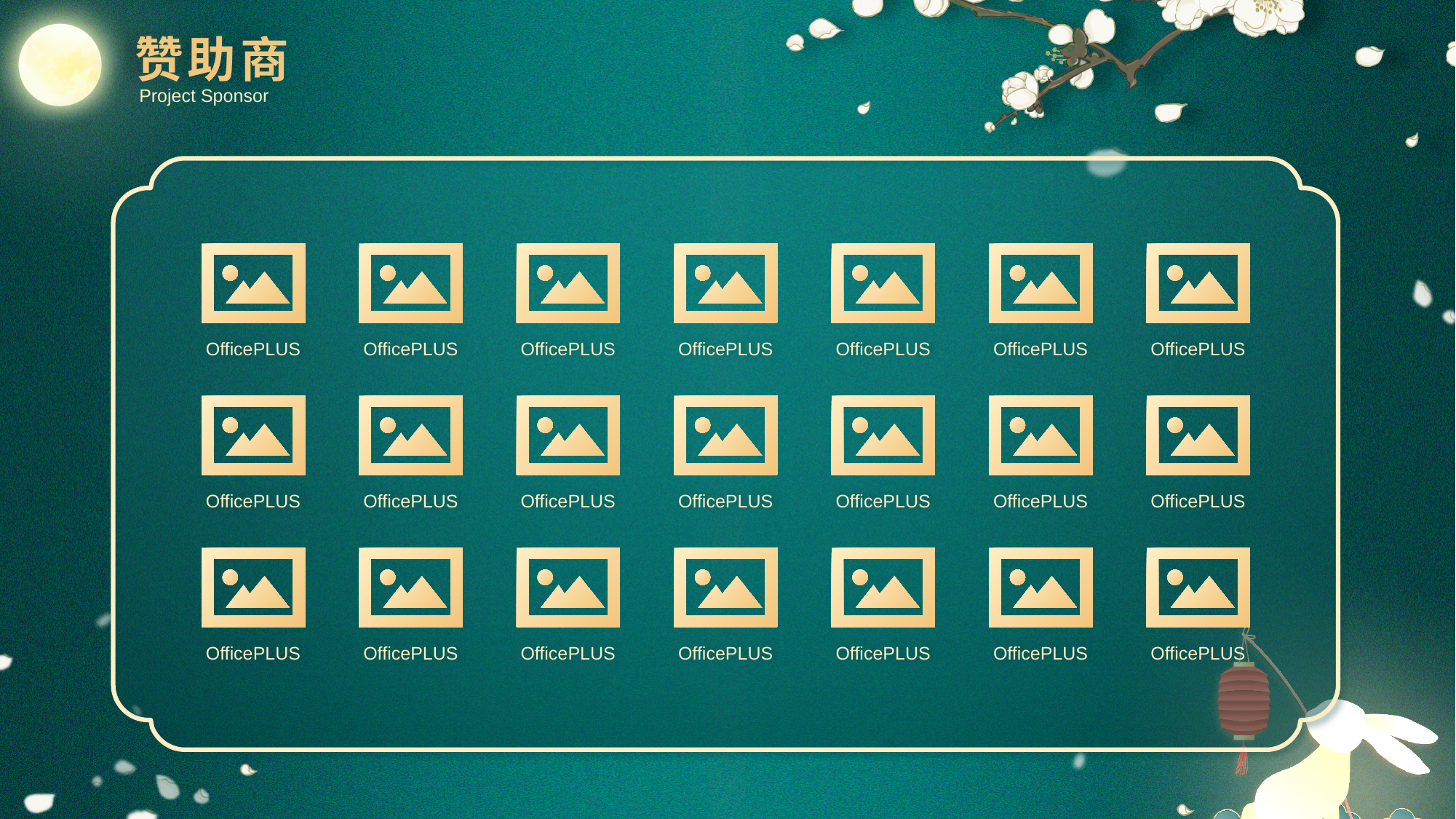

赞助商
Project Sponsor

OfficePLUS
OfficePLUS
OfficePLUS
OfficePLUS
OfficePLUS
OfficePLUS
OfficePLUS

OfficePLUS
OfficePLUS
OfficePLUS
OfficePLUS
OfficePLUS
OfficePLUS
OfficePLUS

OfficePLUS
OfficePLUS
OfficePLUS
OfficePLUS
OfficePLUS
OfficePLUS
OfficePLUS